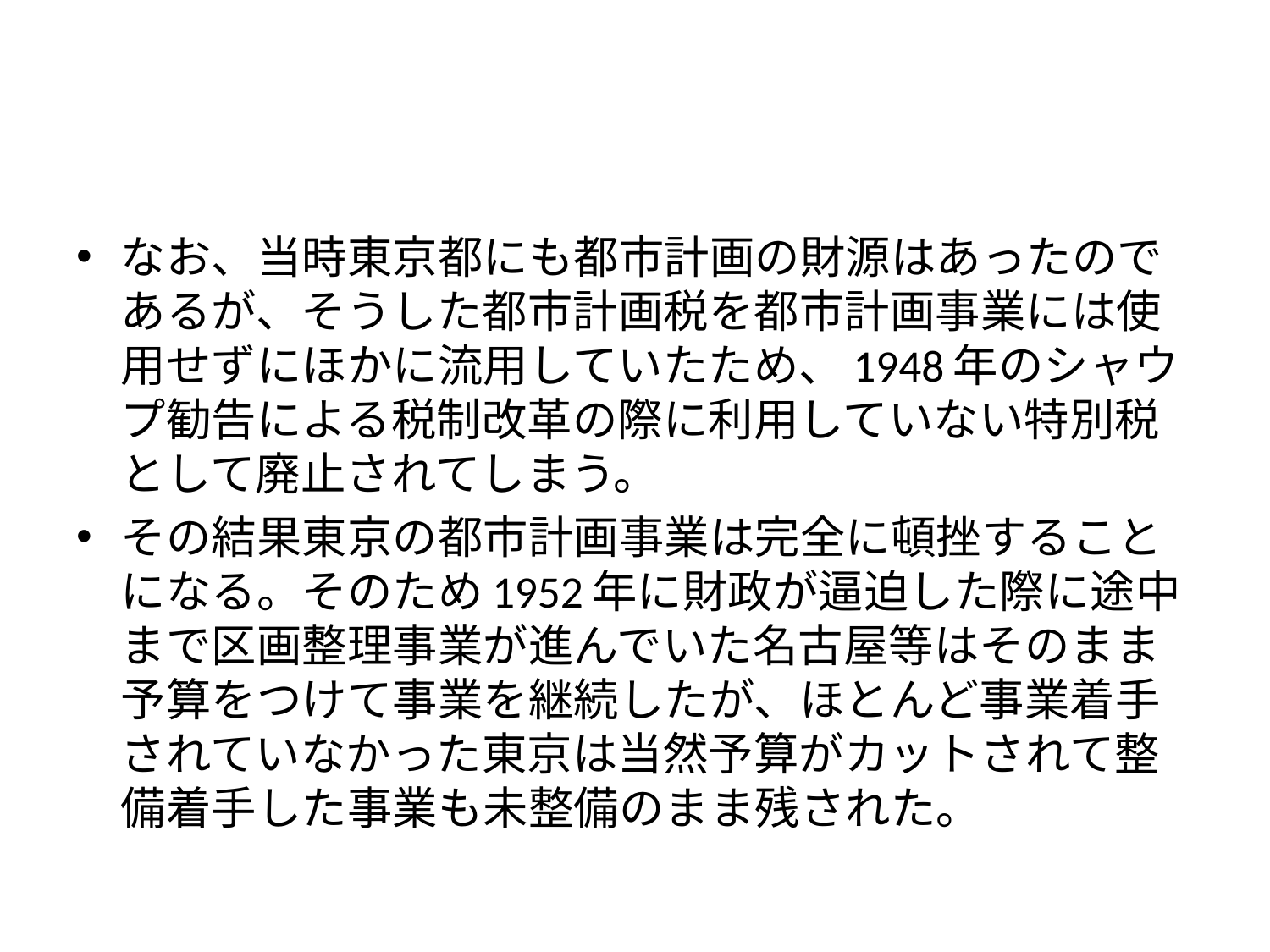

#
なお、当時東京都にも都市計画の財源はあったのであるが、そうした都市計画税を都市計画事業には使用せずにほかに流用していたため、1948年のシャウプ勧告による税制改革の際に利用していない特別税として廃止されてしまう。
その結果東京の都市計画事業は完全に頓挫することになる。そのため1952年に財政が逼迫した際に途中まで区画整理事業が進んでいた名古屋等はそのまま予算をつけて事業を継続したが、ほとんど事業着手されていなかった東京は当然予算がカットされて整備着手した事業も未整備のまま残された。